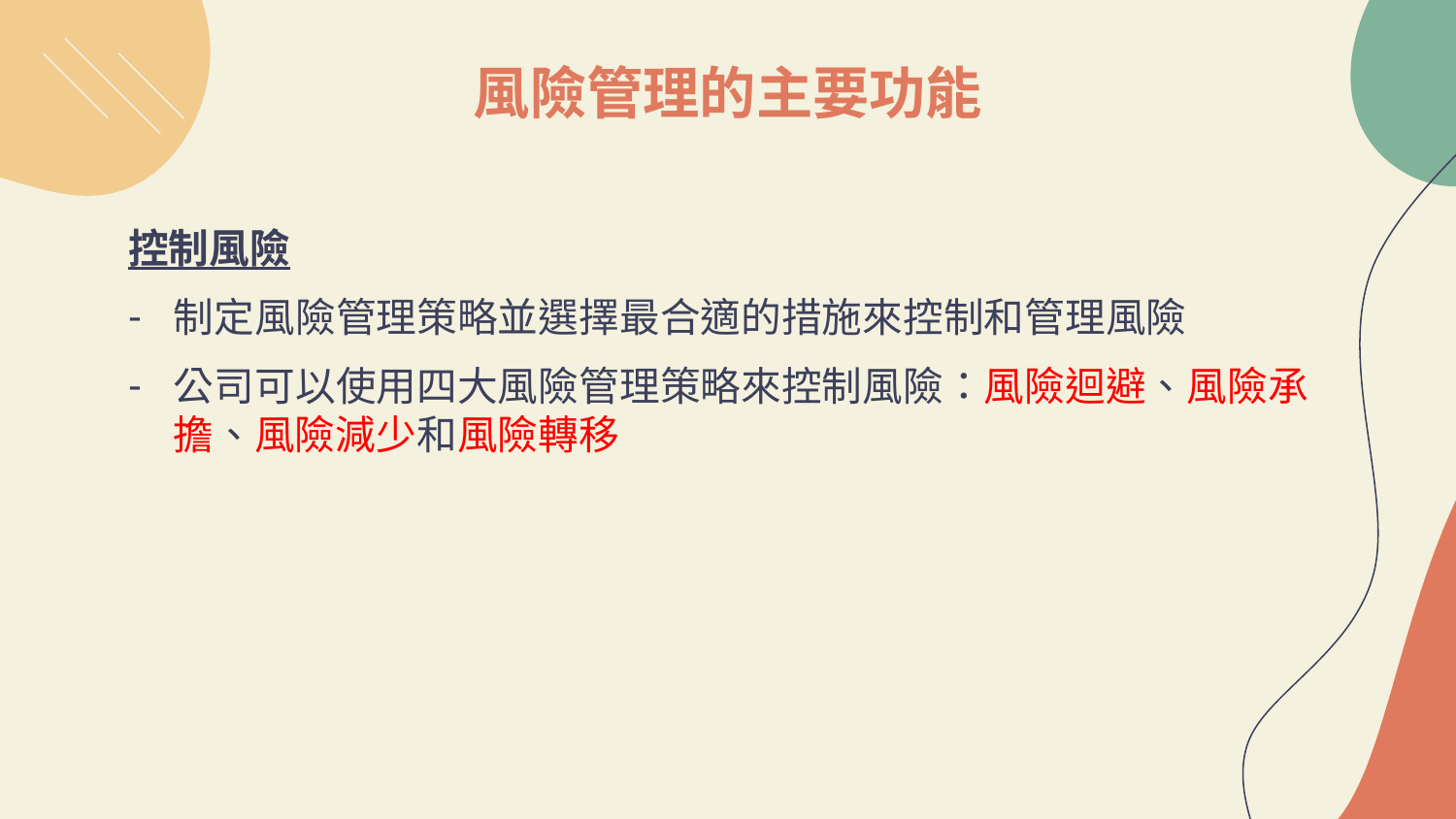

# 風險管理的主要功能
控制風險
制定風險管理策略並選擇最合適的措施來控制和管理風險
公司可以使用四大風險管理策略來控制風險：風險迴避、風險承擔、風險減少和風險轉移